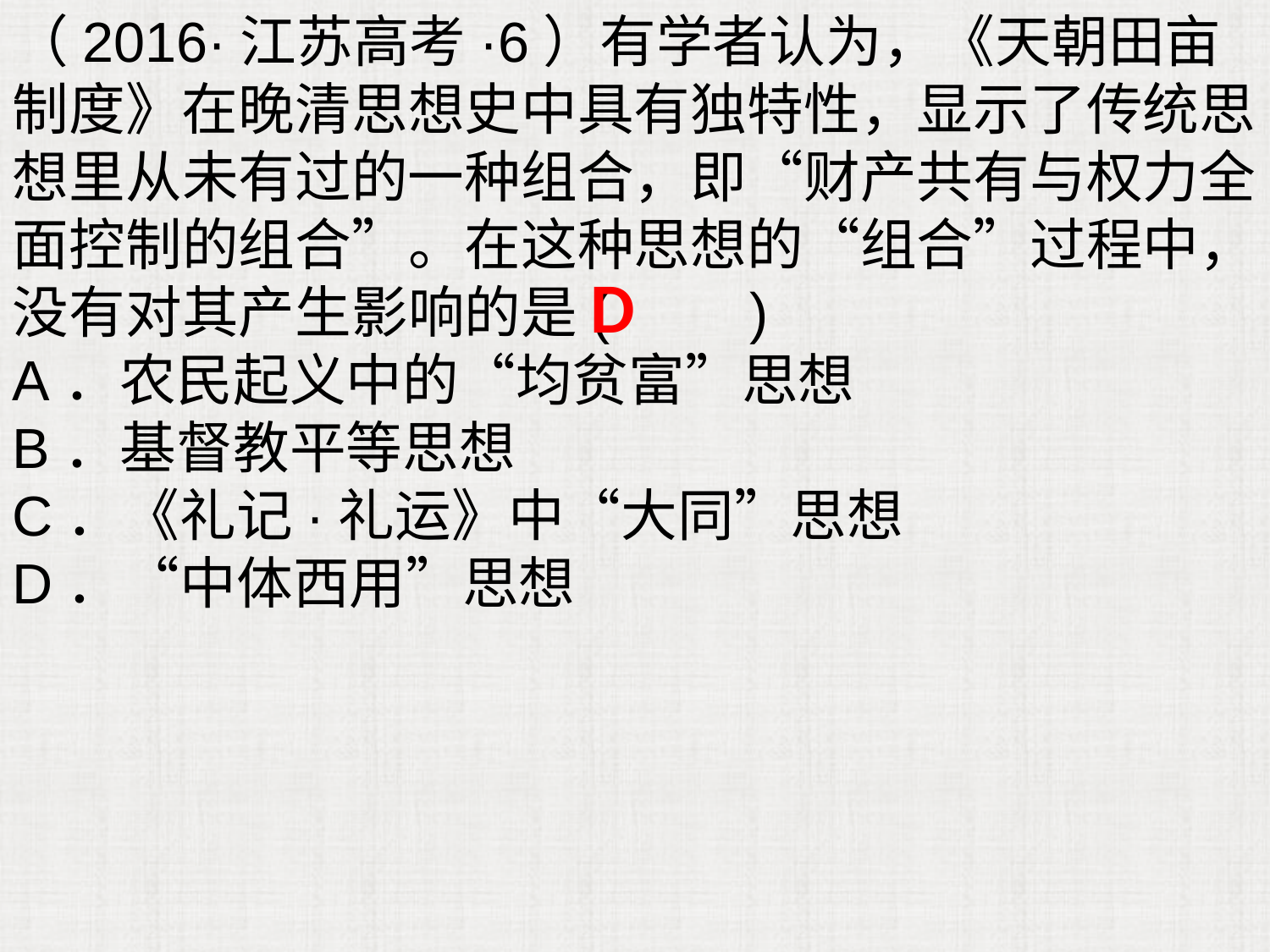

（2016·江苏高考·6）有学者认为，《天朝田亩制度》在晚清思想史中具有独特性，显示了传统思想里从未有过的一种组合，即“财产共有与权力全面控制的组合”。在这种思想的“组合”过程中，没有对其产生影响的是(　　)
A．农民起义中的“均贫富”思想
B．基督教平等思想
C．《礼记·礼运》中“大同”思想
D．“中体西用”思想

D